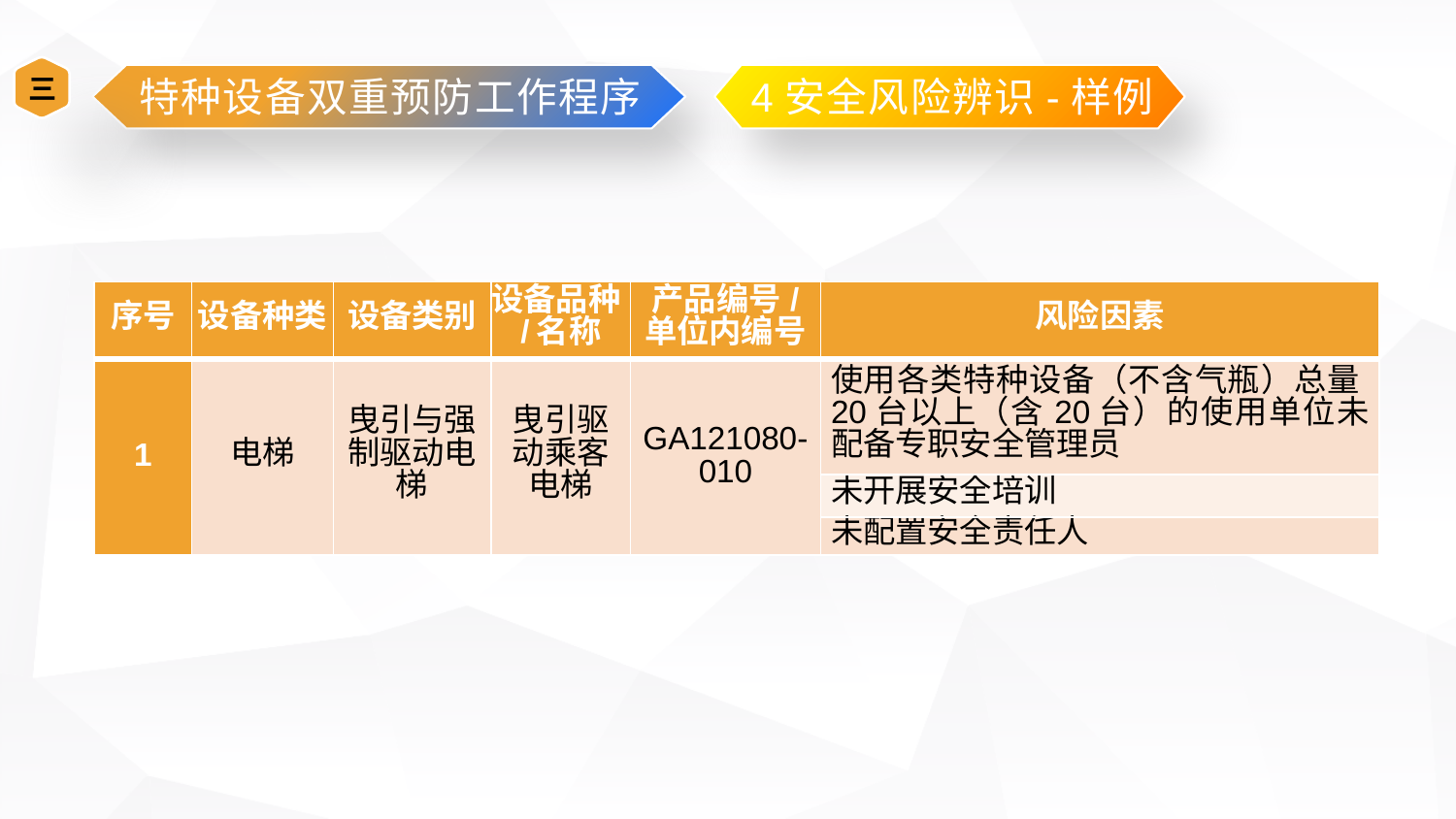

三

特种设备双重预防工作程序

4安全风险辨识-样例
| 序号 | 设备种类 | 设备类别 | 设备品种/名称 | 产品编号/ 单位内编号 | 风险因素 |
| --- | --- | --- | --- | --- | --- |
| 1 | 电梯 | 曳引与强制驱动电梯 | 曳引驱动乘客电梯 | GA121080-010 | 使用各类特种设备（不含气瓶）总量20台以上（含20台）的使用单位未配备专职安全管理员 |
|  |  |  |  |  | 未开展安全培训 |
|  |  |  |  |  | 未配置安全责任人 |

74